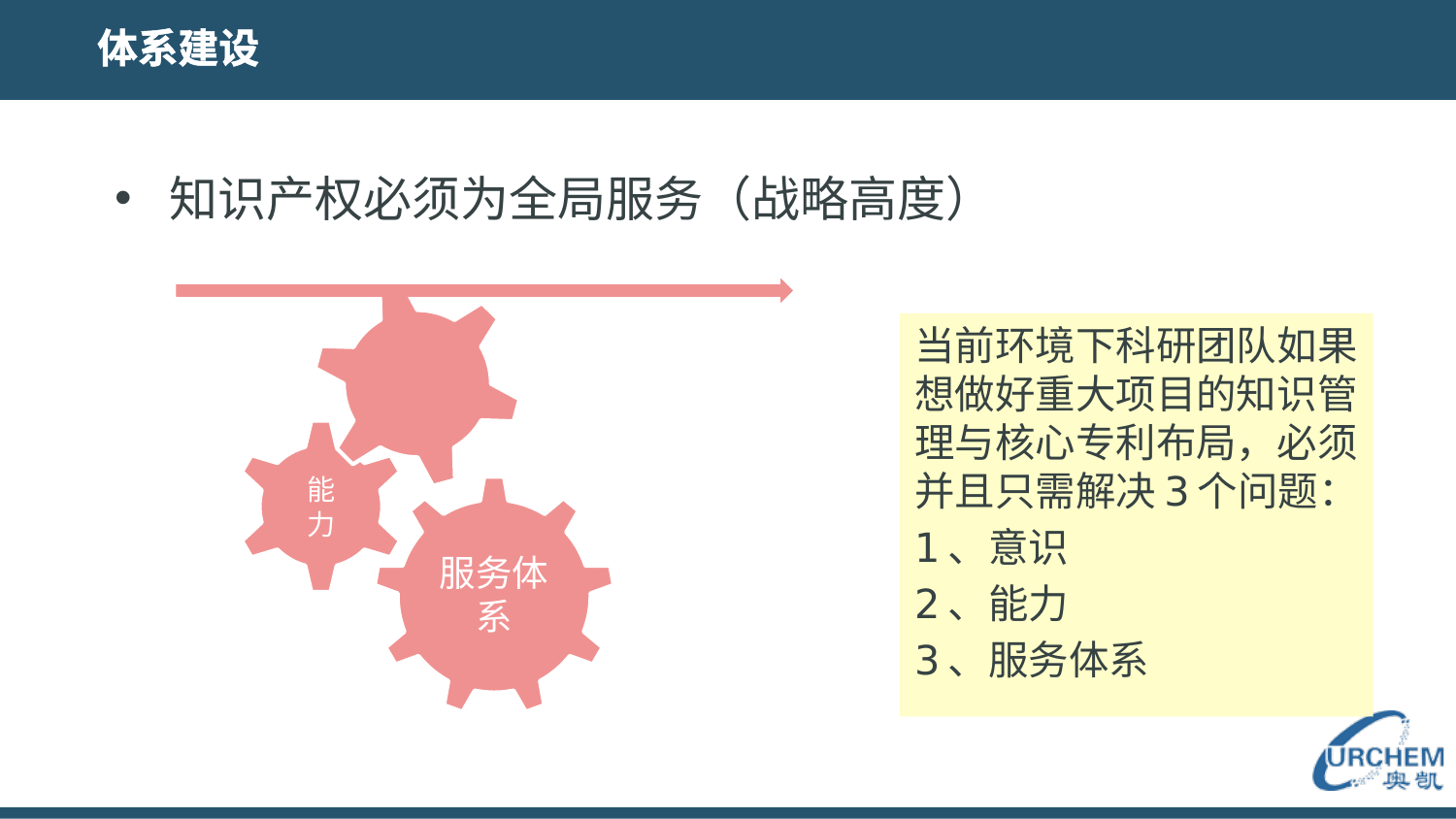

# 体系建设
知识产权必须为全局服务（战略高度）
服务体系
能力
意识
当前环境下科研团队如果想做好重大项目的知识管理与核心专利布局，必须并且只需解决3个问题：
1、意识
2、能力
3、服务体系